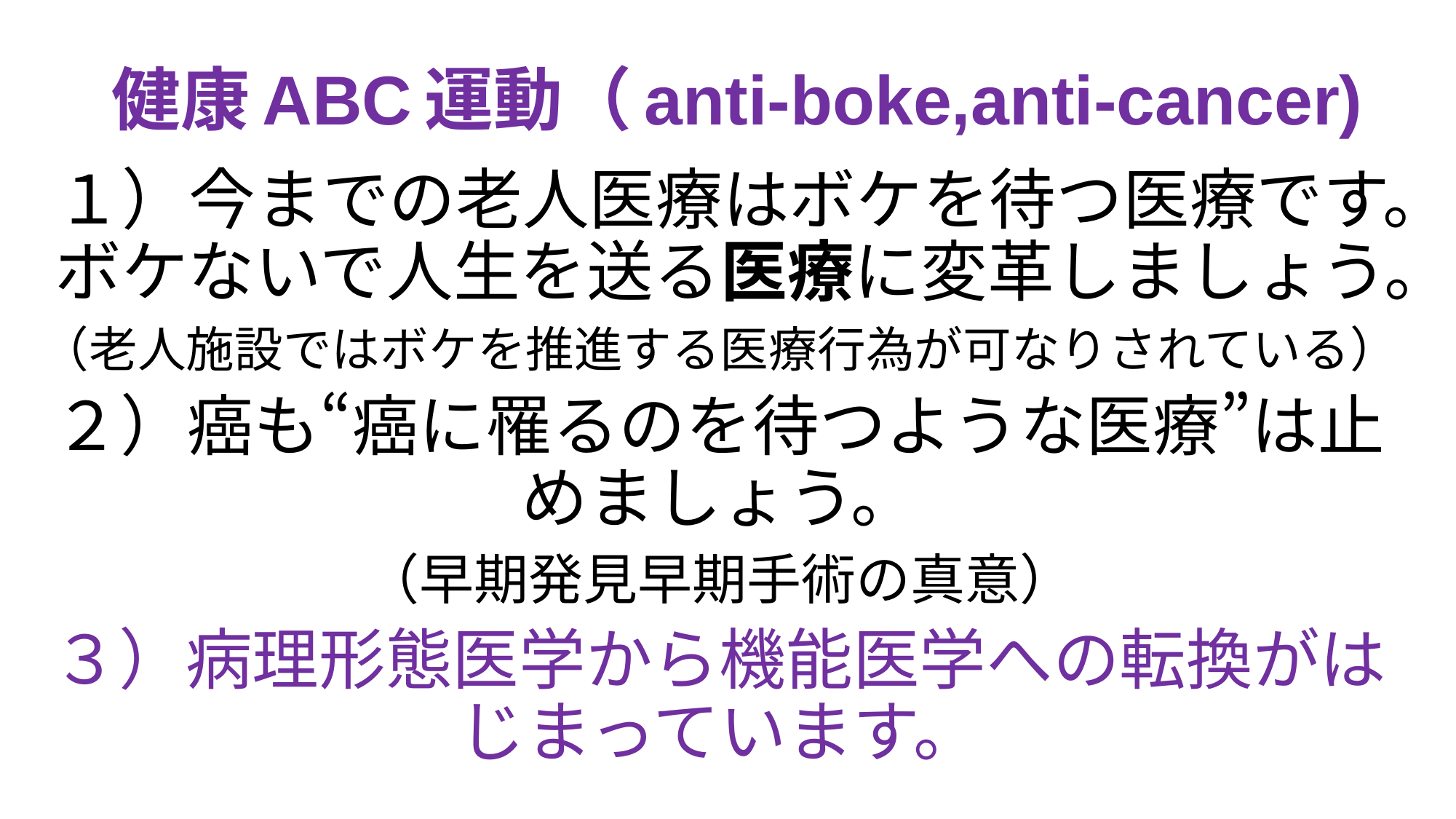

# 健康ABC運動（anti-boke,anti-cancer)
１）今までの老人医療はボケを待つ医療です。ボケないで人生を送る医療に変革しましょう。
（老人施設ではボケを推進する医療行為が可なりされている）
２）癌も“癌に罹るのを待つような医療”は止めましょう。
（早期発見早期手術の真意）
３）病理形態医学から機能医学への転換がはじまっています。